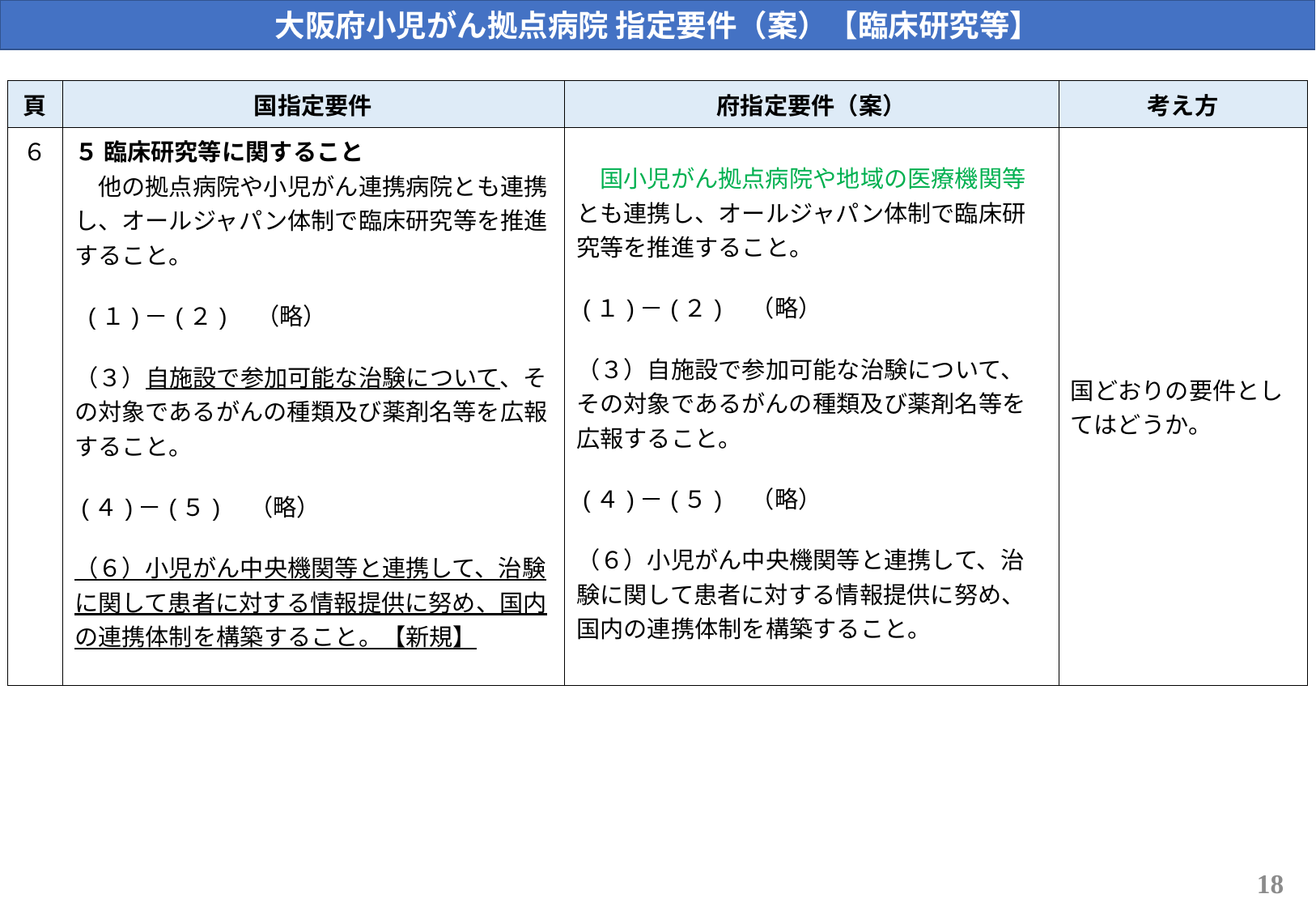

大阪府小児がん拠点病院 指定要件（案）【臨床研究等】
| 頁 | 国指定要件 | 府指定要件（案） | 考え方 |
| --- | --- | --- | --- |
| ６ | ５ 臨床研究等に関すること 　他の拠点病院や小児がん連携病院とも連携し、オールジャパン体制で臨床研究等を推進すること。 (１)－(２)　（略） （３）自施設で参加可能な治験について、その対象であるがんの種類及び薬剤名等を広報すること。 (４)－(５)　（略） （６）小児がん中央機関等と連携して、治験に関して患者に対する情報提供に努め、国内の連携体制を構築すること。【新規】 | 国小児がん拠点病院や地域の医療機関等とも連携し、オールジャパン体制で臨床研究等を推進すること。 (１)－(２)　（略） （３）自施設で参加可能な治験について、その対象であるがんの種類及び薬剤名等を広報すること。 (４)－(５)　（略） （６）小児がん中央機関等と連携して、治験に関して患者に対する情報提供に努め、国内の連携体制を構築すること。 | 国どおりの要件としてはどうか。 |
18